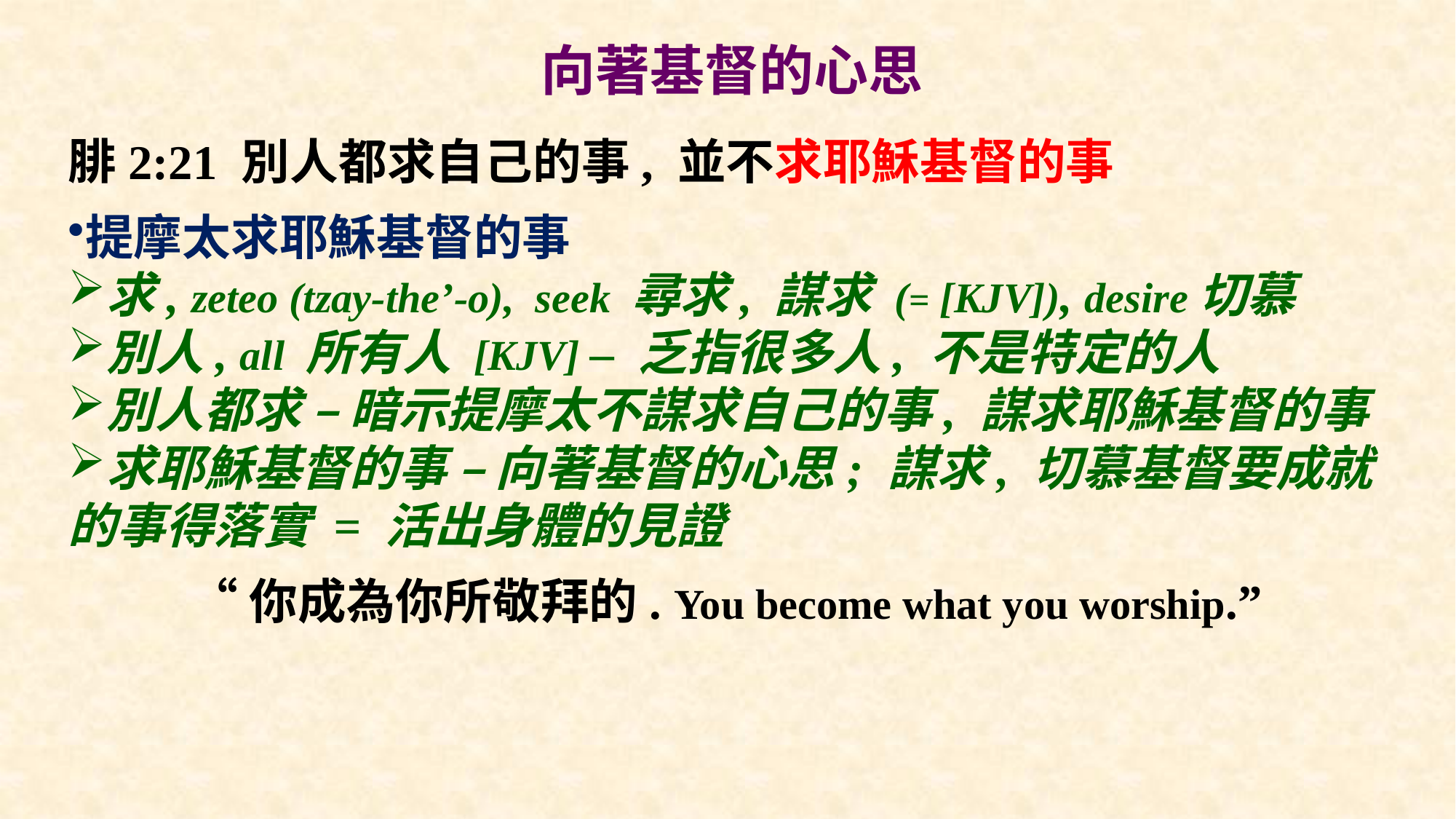

# 向著基督的心思
腓2:21 別人都求自己的事, 並不求耶穌基督的事
提摩太求耶穌基督的事
求, zeteo (tzay-the’-o),  seek 尋求, 謀求 (= [KJV]), desire切慕
別人, all 所有人 [KJV] – 乏指很多人, 不是特定的人
別人都求 – 暗示提摩太不謀求自己的事, 謀求耶穌基督的事
求耶穌基督的事 – 向著基督的心思; 謀求, 切慕基督要成就的事得落實 = 活出身體的見證
“你成為你所敬拜的. You become what you worship.”